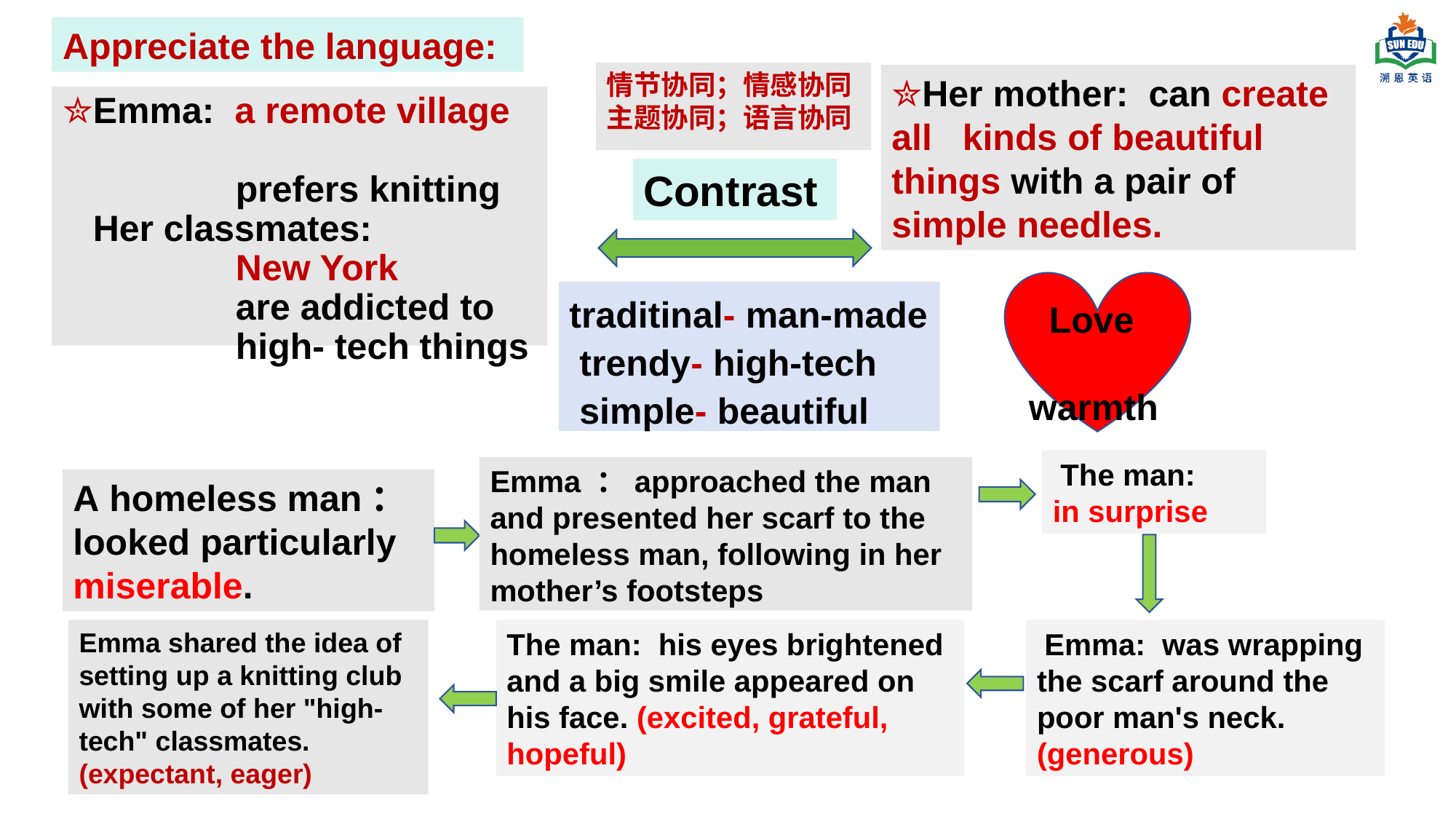

Appreciate the language:
情节协同；情感协同
主题协同；语言协同

✮Her mother:  can create all   kinds of beautiful things with a pair of simple needles.
✮Emma:  a remote village
                 prefers knitting
   Her classmates:
                 New York
                 are addicted to
                 high- tech things
Contrast

  Love     warmth
Emma shared the idea of setting up a knitting club with some of her "high- tech" classmates.
(expectant, eager)
traditinal- man-made
 trendy- high-tech
 simple- beautiful
 The man:
in surprise
Emma ：approached the man and presented her scarf to the homeless man, following in her mother’s footsteps

A homeless man：
looked particularly miserable.

The man:  his eyes brightened and a big smile appeared on his face. (excited, grateful, hopeful)
 Emma:  was wrapping the scarf around the poor man's neck. (generous)